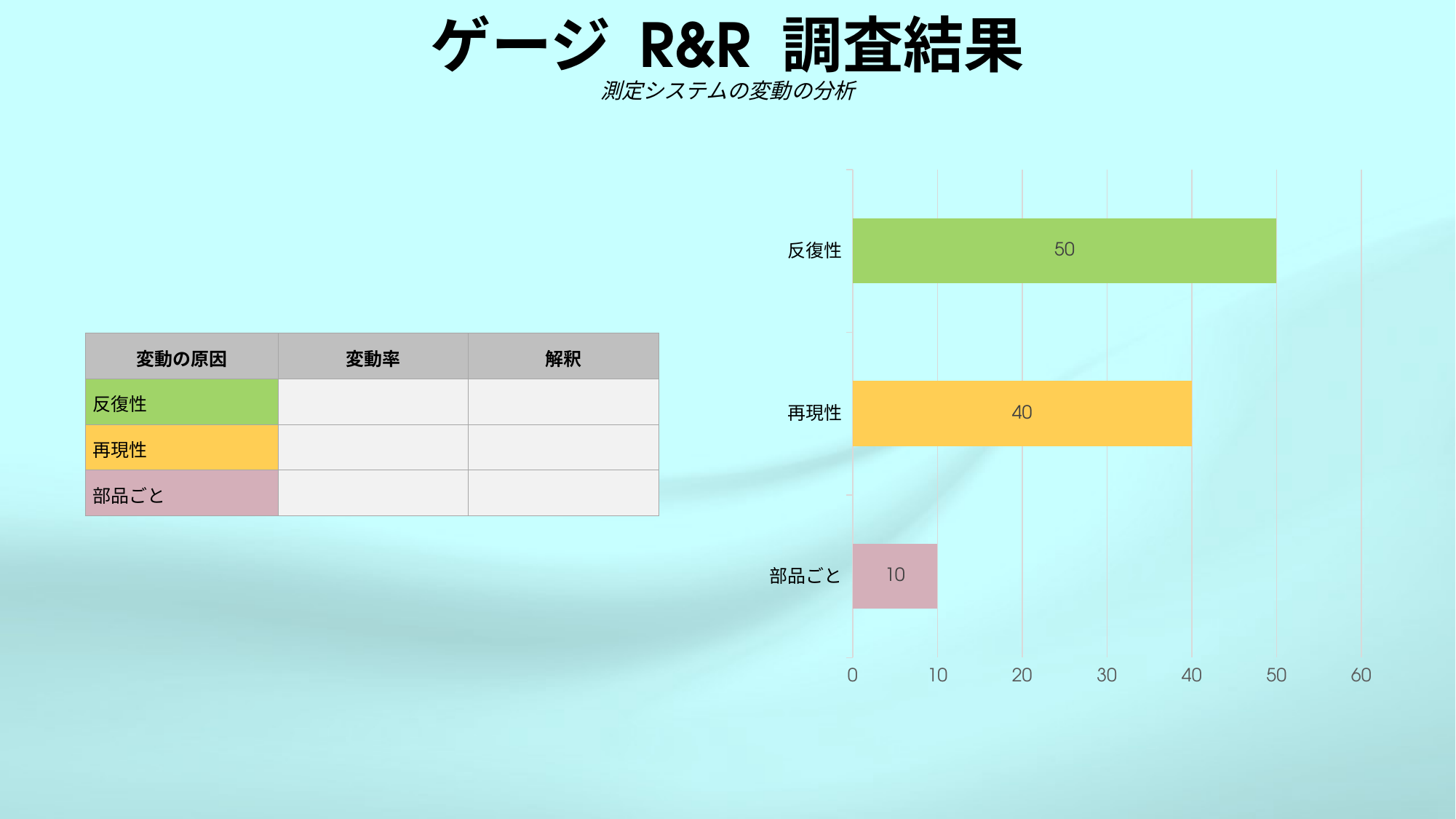

# ゲージ R&R 調査結果 測定システムの変動の分析

### Chart

| Category | 変動率 |
|---|---|
| 部品ごと | 10.0 |
| 再現性 | 40.0 |
| 反復性 | 50.0 |
| 変動の原因 | 変動率 | 解釈 |
| --- | --- | --- |
| 反復性 |  |  |
| 再現性 |  |  |
| 部品ごと |  |  |